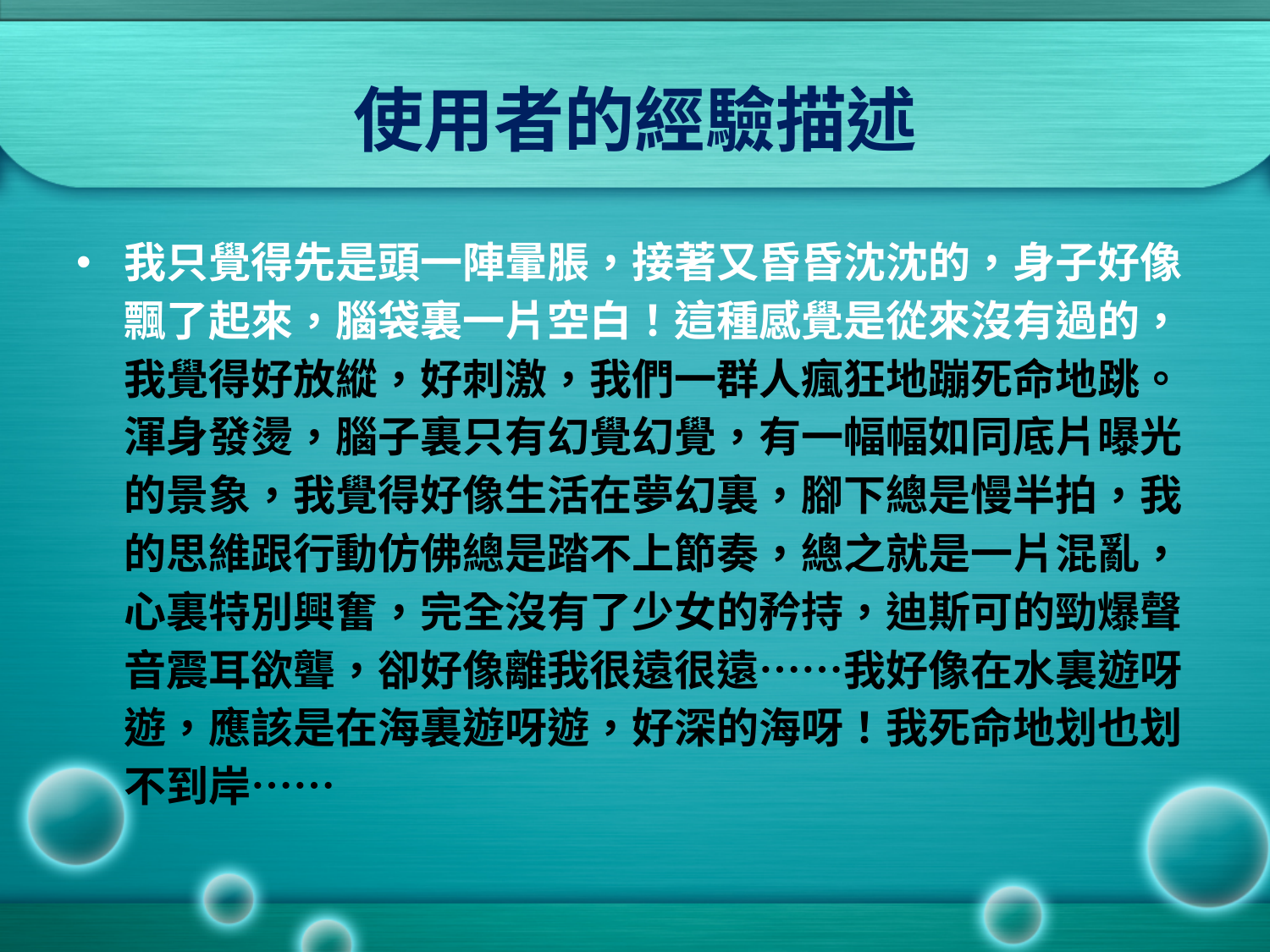

# 使用者的經驗描述
我只覺得先是頭一陣暈脹，接著又昏昏沈沈的，身子好像飄了起來，腦袋裏一片空白！這種感覺是從來沒有過的，我覺得好放縱，好刺激，我們一群人瘋狂地蹦死命地跳。渾身發燙，腦子裏只有幻覺幻覺，有一幅幅如同底片曝光的景象，我覺得好像生活在夢幻裏，腳下總是慢半拍，我的思維跟行動仿佛總是踏不上節奏，總之就是一片混亂，心裏特別興奮，完全沒有了少女的矜持，迪斯可的勁爆聲音震耳欲聾，卻好像離我很遠很遠……我好像在水裏遊呀遊，應該是在海裏遊呀遊，好深的海呀！我死命地划也划不到岸……